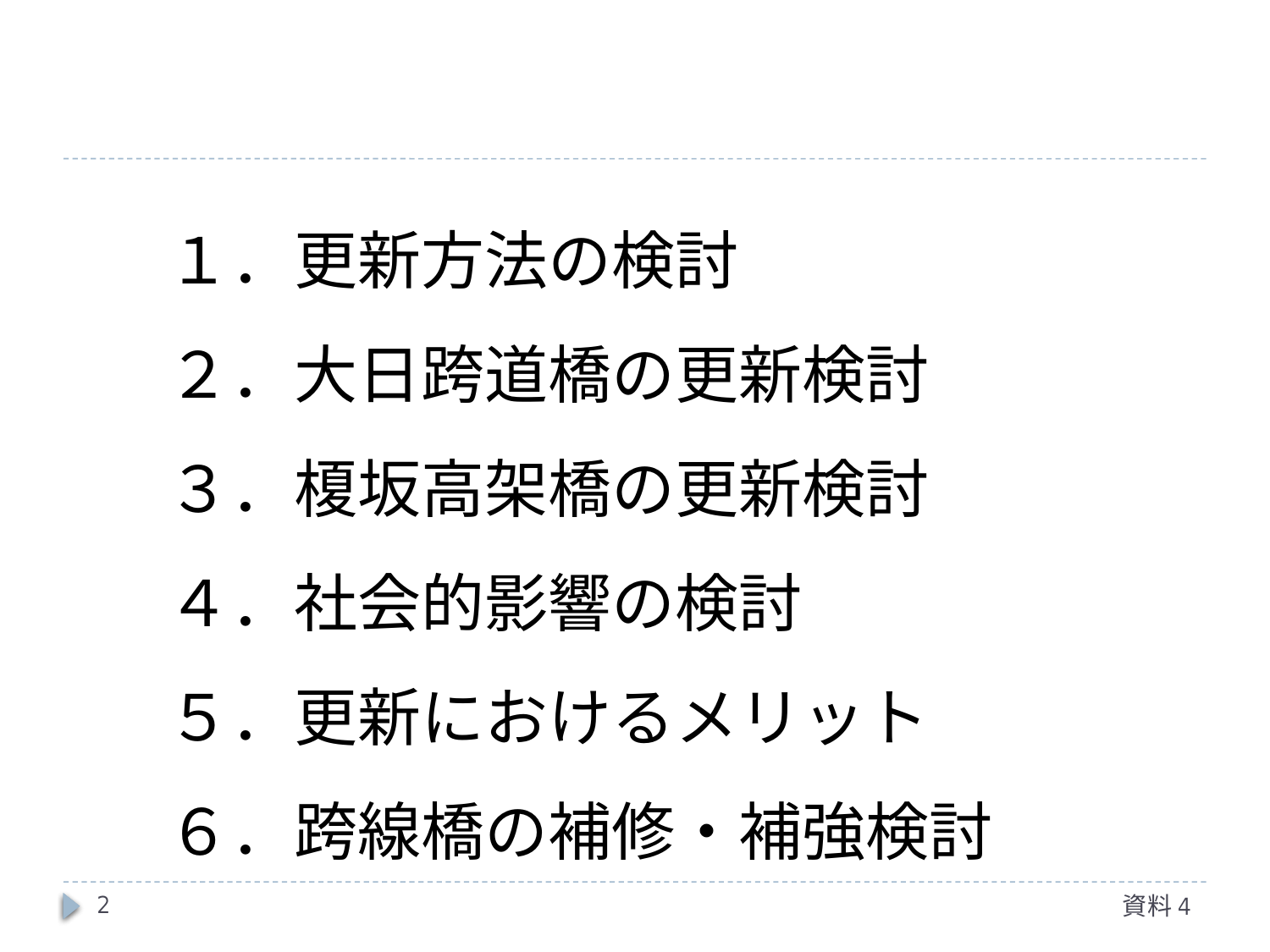

１．更新方法の検討
２．大日跨道橋の更新検討
３．榎坂高架橋の更新検討
４．社会的影響の検討
５．更新におけるメリット
６．跨線橋の補修・補強検討
2
資料4